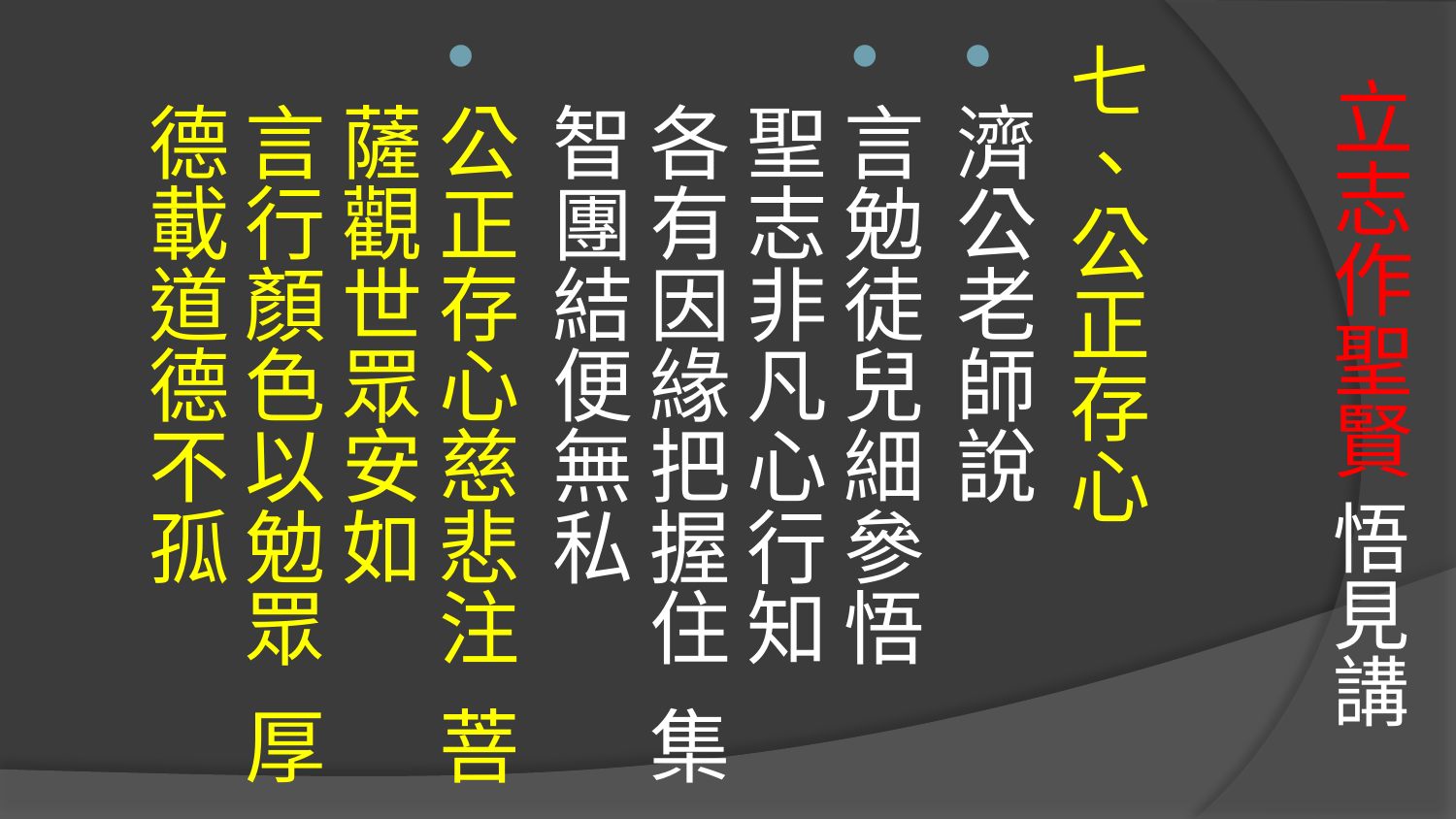

# 立志作聖賢 悟見講
七、公正存心
濟公老師說
言勉徒兒細參悟     聖志非凡心行知
各有因緣把握住  集智團結便無私
公正存心慈悲注  菩薩觀世眾安如
言行顏色以勉眾  厚德載道德不孤